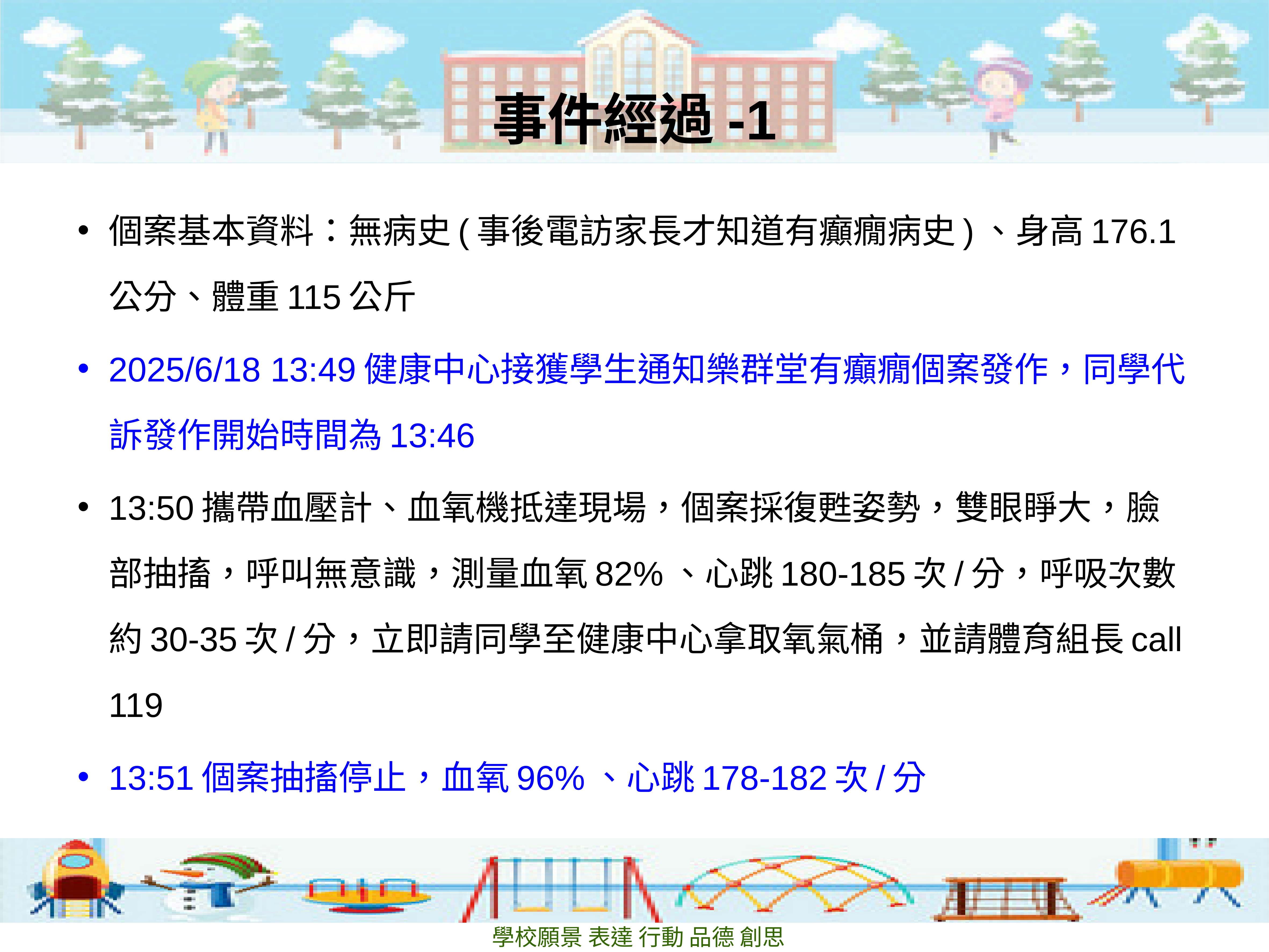

# 事件經過-1
個案基本資料：無病史(事後電訪家長才知道有癲癇病史)、身高176.1公分、體重115公斤
2025/6/18 13:49健康中心接獲學生通知樂群堂有癲癇個案發作，同學代訴發作開始時間為13:46
13:50攜帶血壓計、血氧機抵達現場，個案採復甦姿勢，雙眼睜大，臉部抽搐，呼叫無意識，測量血氧82%、心跳180-185次/分，呼吸次數約30-35次/分，立即請同學至健康中心拿取氧氣桶，並請體育組長call  119
13:51個案抽搐停止，血氧96%、心跳178-182次/分